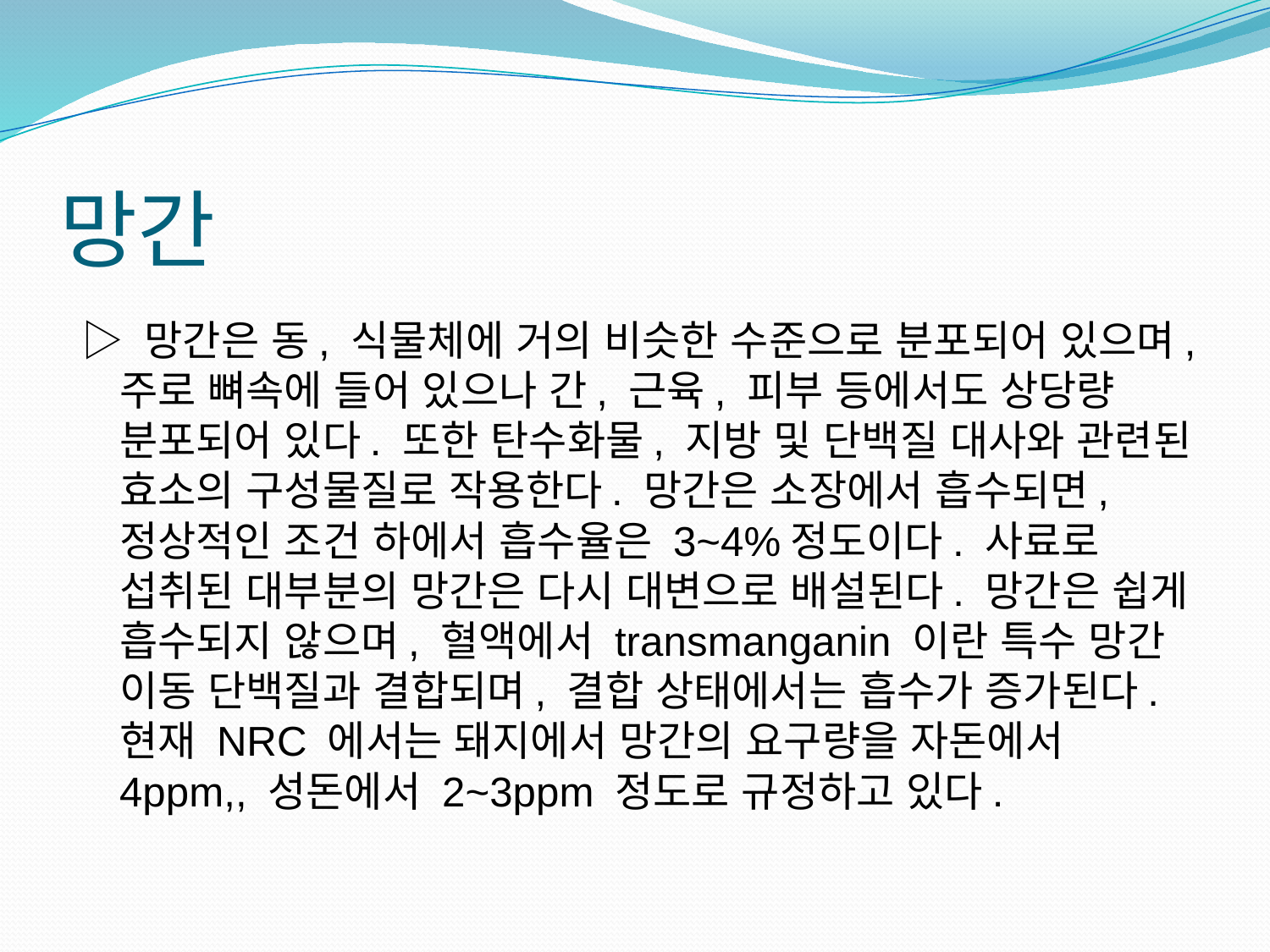

# 망간
▷ 망간은 동, 식물체에 거의 비슷한 수준으로 분포되어 있으며, 주로 뼈속에 들어 있으나 간, 근육, 피부 등에서도 상당량 분포되어 있다. 또한 탄수화물, 지방 및 단백질 대사와 관련된 효소의 구성물질로 작용한다. 망간은 소장에서 흡수되면, 정상적인 조건 하에서 흡수율은 3~4%정도이다. 사료로 섭취된 대부분의 망간은 다시 대변으로 배설된다. 망간은 쉽게 흡수되지 않으며, 혈액에서 transmanganin 이란 특수 망간 이동 단백질과 결합되며, 결합 상태에서는 흡수가 증가된다.현재 NRC 에서는 돼지에서 망간의 요구량을 자돈에서 4ppm,, 성돈에서 2~3ppm 정도로 규정하고 있다.